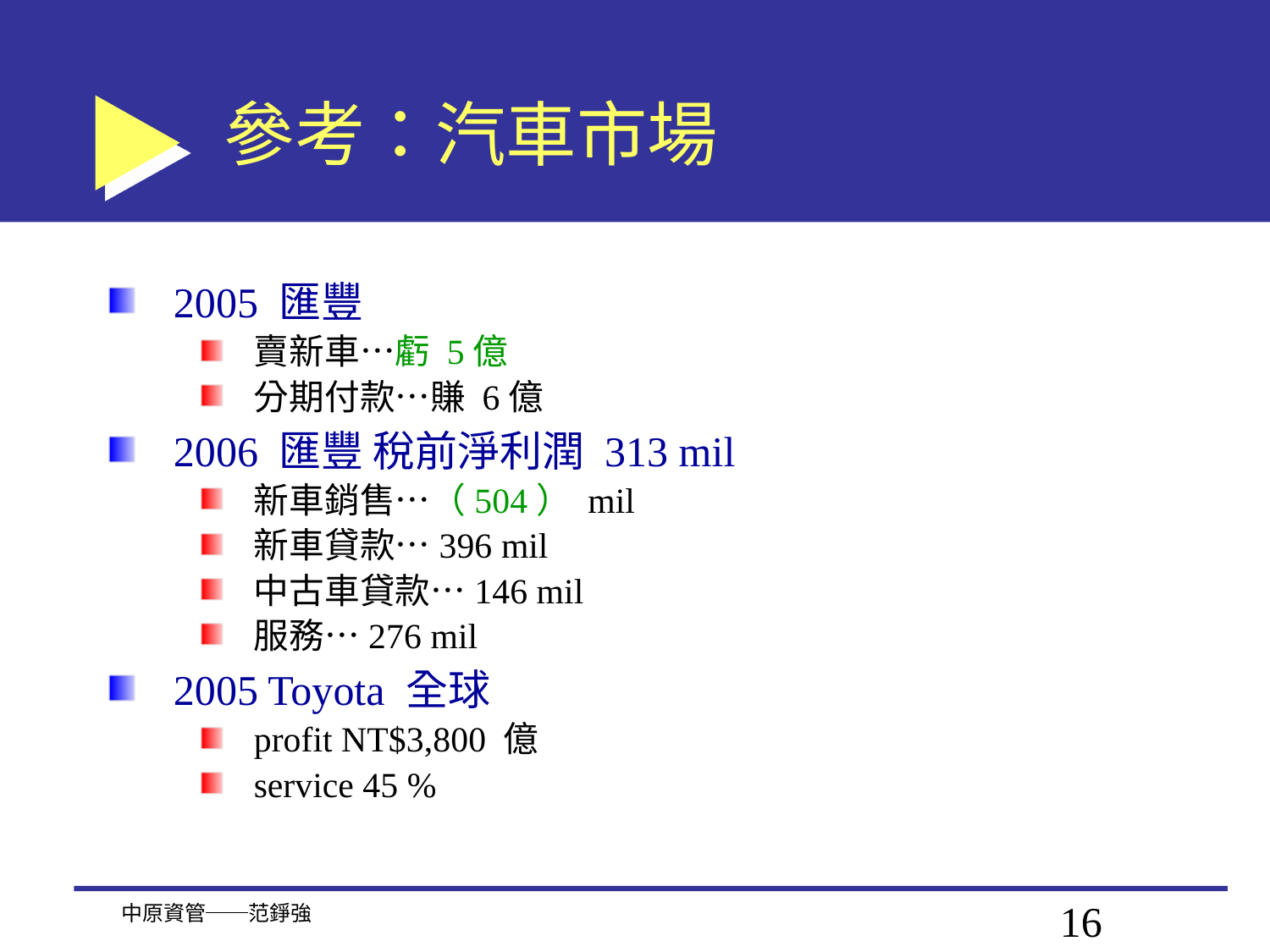

# 參考：汽車市場
2005 匯豐
賣新車…虧 5億
分期付款…賺 6億
2006 匯豐 稅前淨利潤 313 mil
新車銷售…（504） mil
新車貸款…396 mil
中古車貸款…146 mil
服務…276 mil
2005 Toyota 全球
profit NT$3,800 億
service 45 %